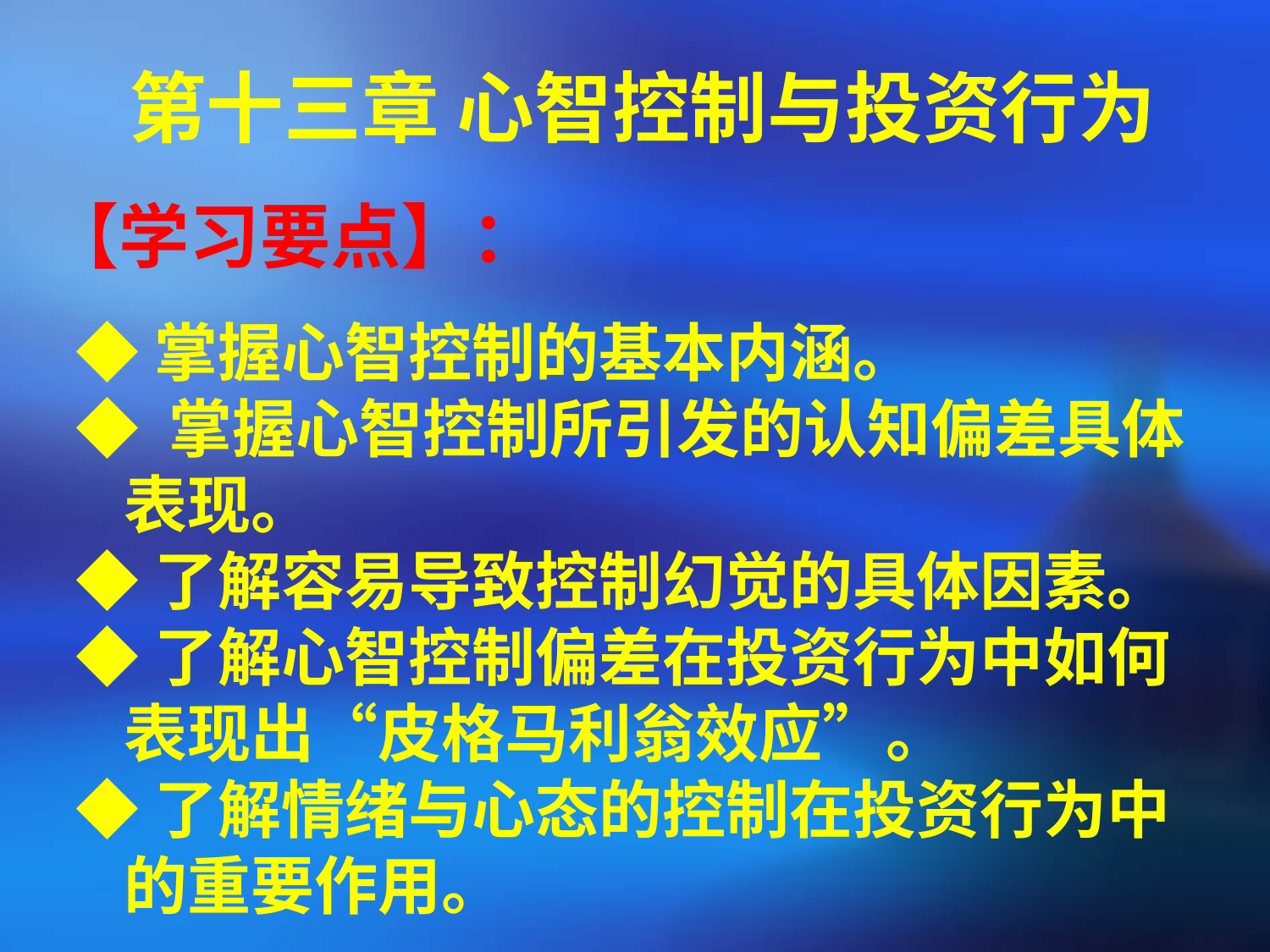

第十三章 心智控制与投资行为

【学习要点】：
◆掌握心智控制的基本内涵。
◆ 掌握心智控制所引发的认知偏差具体表现。
◆了解容易导致控制幻觉的具体因素。
◆了解心智控制偏差在投资行为中如何表现出“皮格马利翁效应”。
◆了解情绪与心态的控制在投资行为中的重要作用。